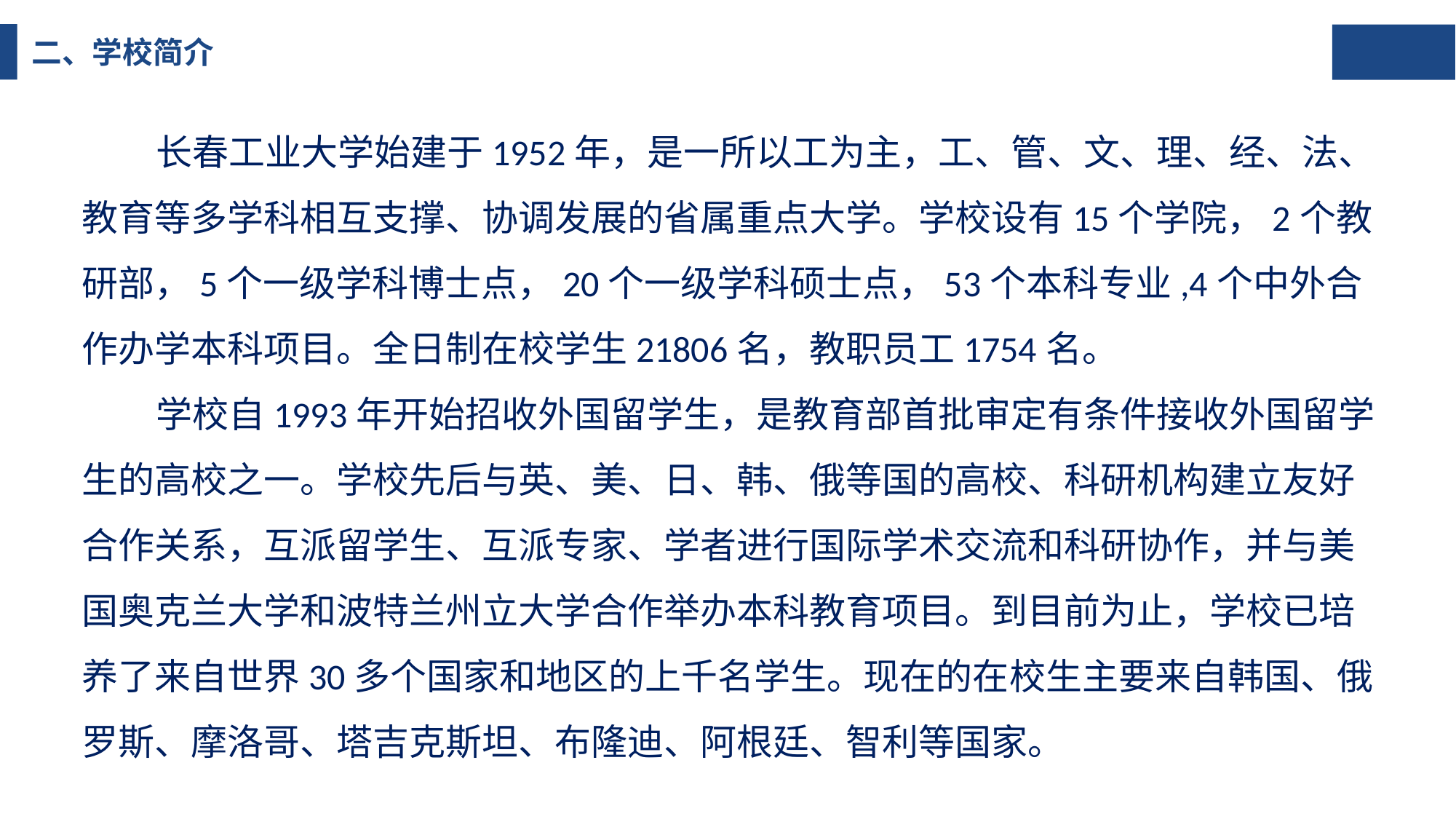

二、学校简介
        长春工业大学始建于1952年，是一所以工为主，工、管、文、理、经、法、教育等多学科相互支撑、协调发展的省属重点大学。学校设有15个学院，2个教研部，5个一级学科博士点，20个一级学科硕士点，53个本科专业,4个中外合作办学本科项目。全日制在校学生21806名，教职员工1754名。
        学校自1993年开始招收外国留学生，是教育部首批审定有条件接收外国留学生的高校之一。学校先后与英、美、日、韩、俄等国的高校、科研机构建立友好合作关系，互派留学生、互派专家、学者进行国际学术交流和科研协作，并与美国奥克兰大学和波特兰州立大学合作举办本科教育项目。到目前为止，学校已培养了来自世界30多个国家和地区的上千名学生。现在的在校生主要来自韩国、俄罗斯、摩洛哥、塔吉克斯坦、布隆迪、阿根廷、智利等国家。